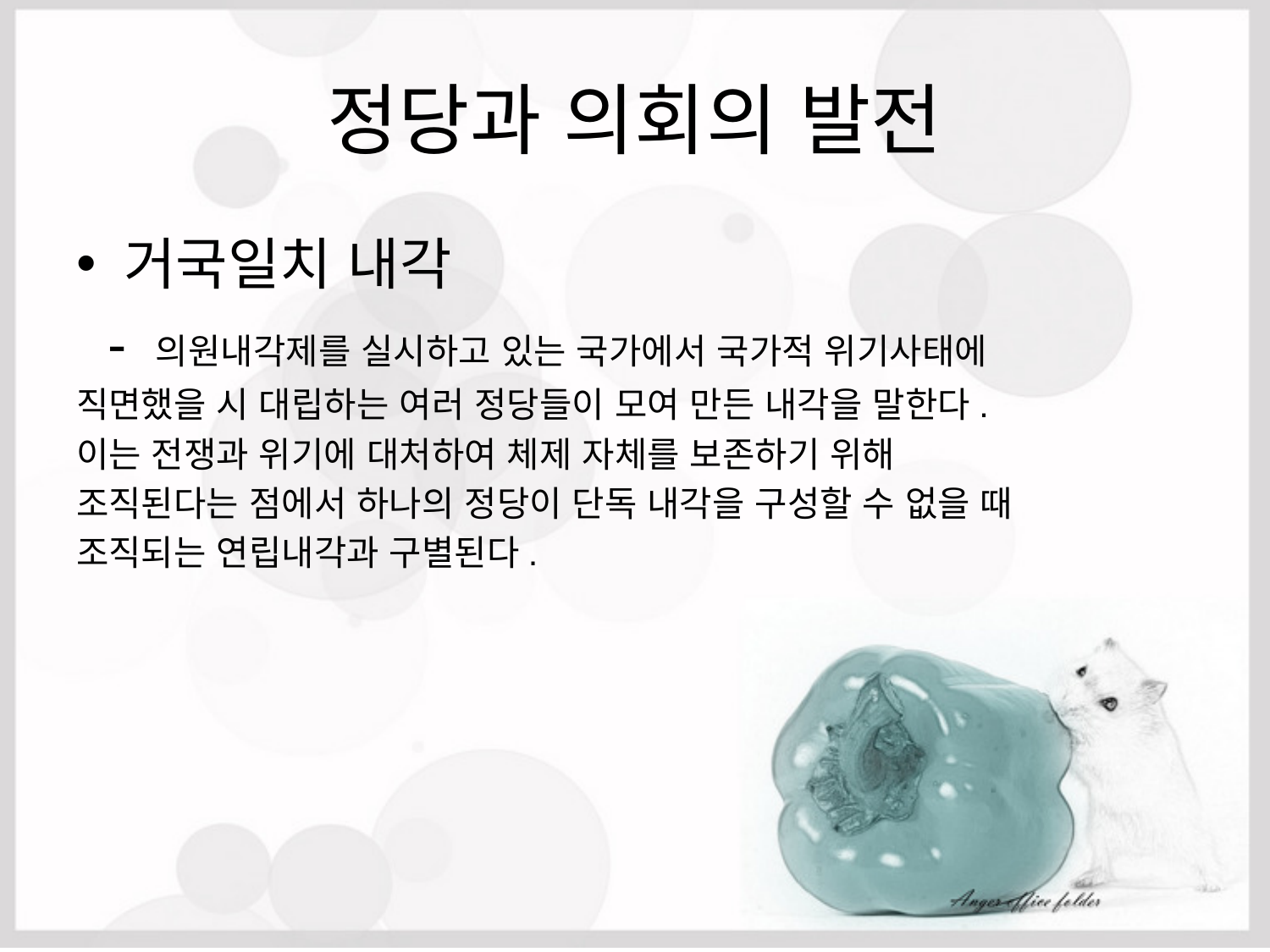

# 정당과 의회의 발전
거국일치 내각
  - 의원내각제를 실시하고 있는 국가에서 국가적 위기사태에
직면했을 시 대립하는 여러 정당들이 모여 만든 내각을 말한다.
이는 전쟁과 위기에 대처하여 체제 자체를 보존하기 위해
조직된다는 점에서 하나의 정당이 단독 내각을 구성할 수 없을 때
조직되는 연립내각과 구별된다.